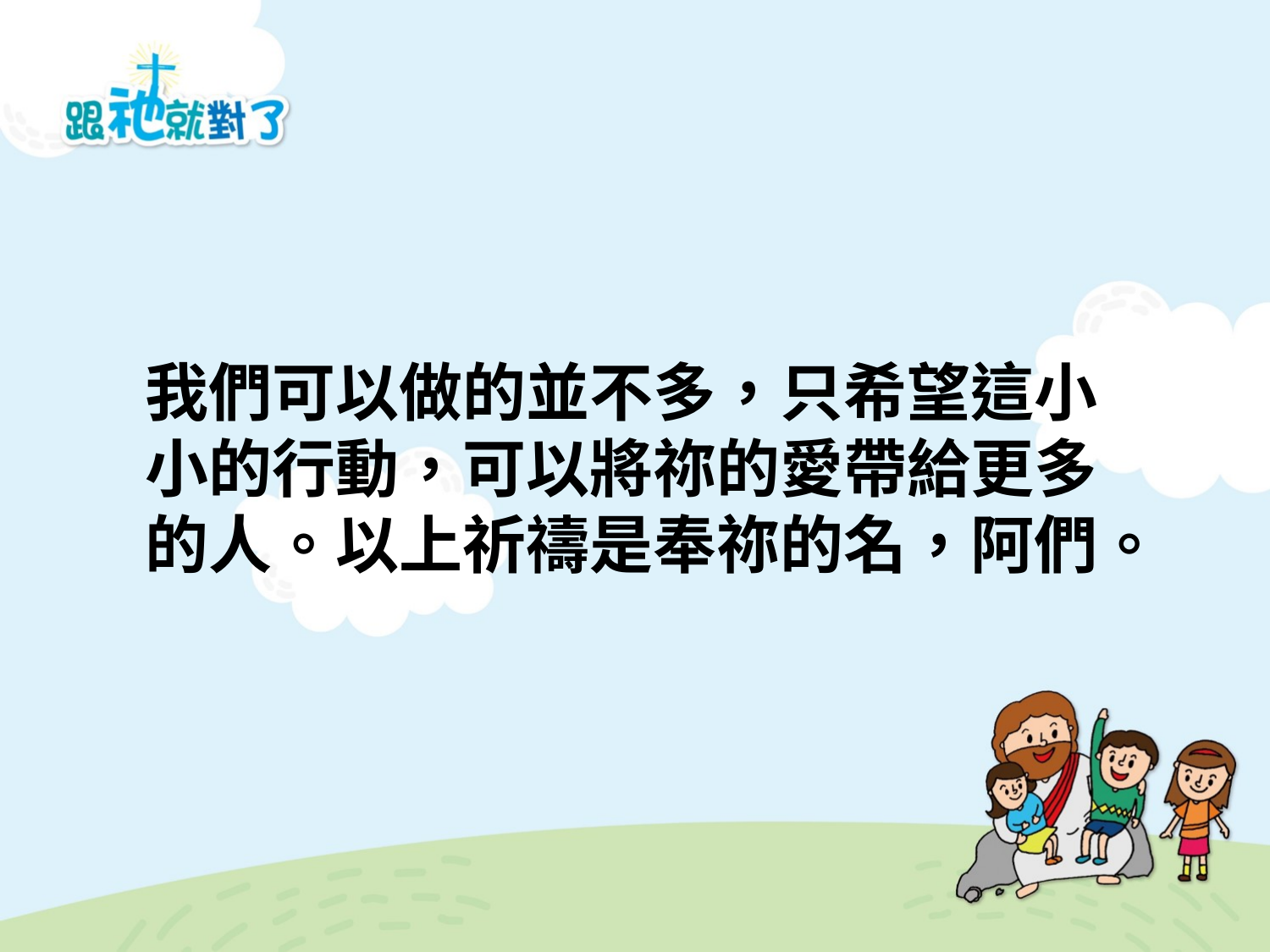

我們可以做的並不多，只希望這小小的行動，可以將祢的愛帶給更多的人。以上祈禱是奉祢的名，阿們。